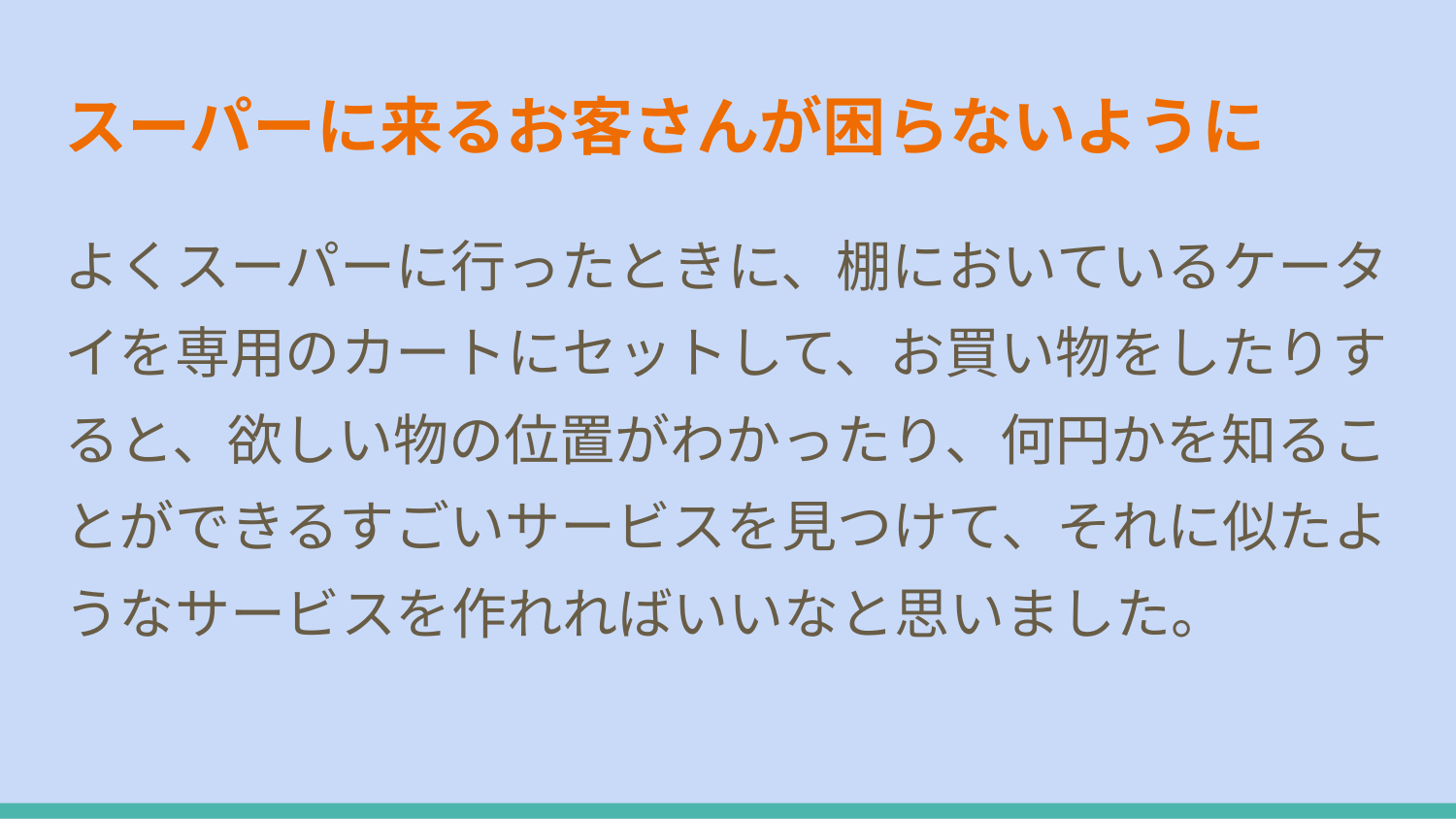

# スーパーに来るお客さんが困らないように
よくスーパーに行ったときに、棚においているケータイを専用のカートにセットして、お買い物をしたりすると、欲しい物の位置がわかったり、何円かを知ることができるすごいサービスを見つけて、それに似たようなサービスを作れればいいなと思いました。